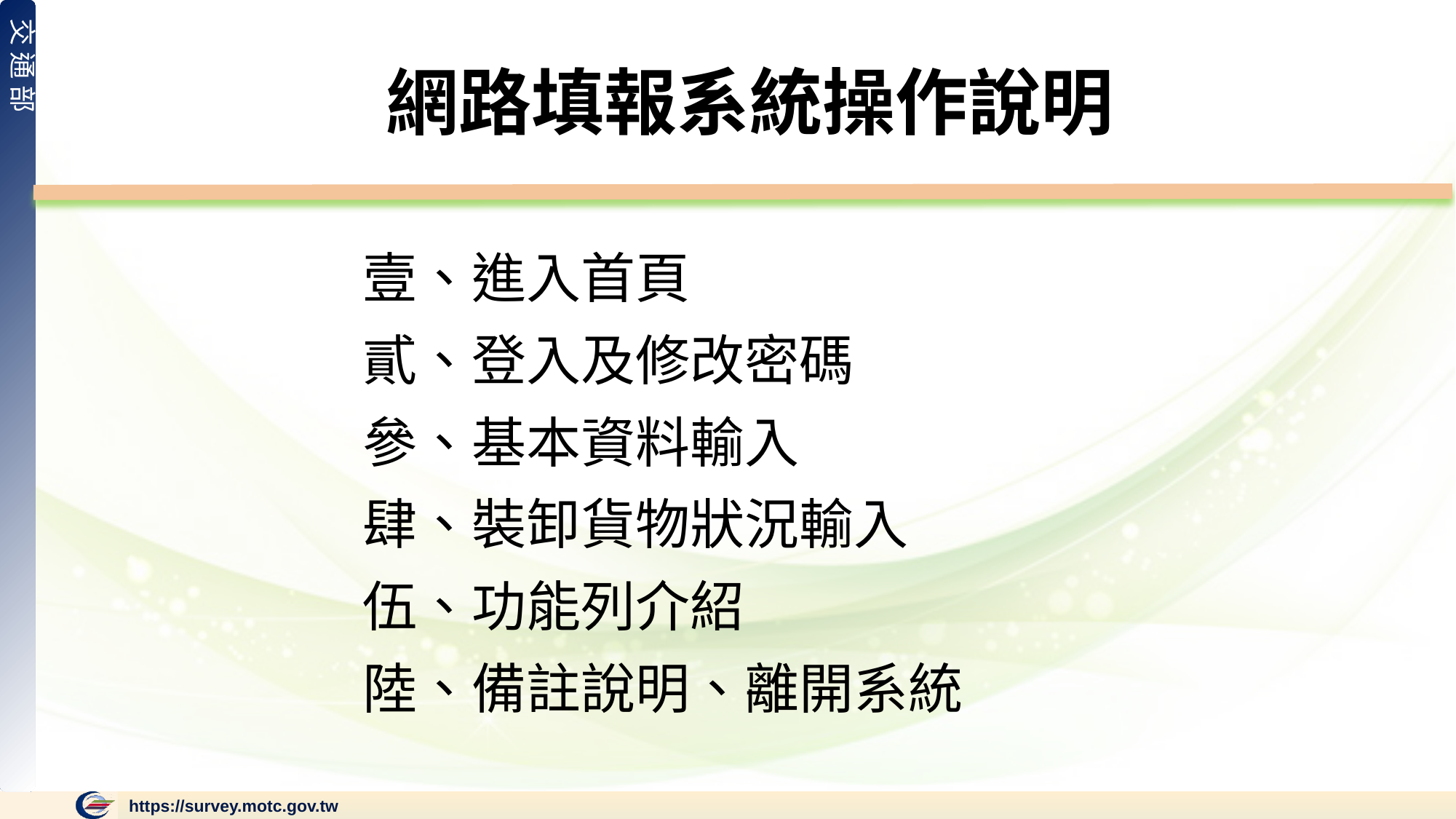

網路填報系統操作說明

壹、進入首頁
貳、登入及修改密碼
參、基本資料輸入
肆、裝卸貨物狀況輸入
伍、功能列介紹
陸、備註說明、離開系統

https://survey.motc.gov.tw
31